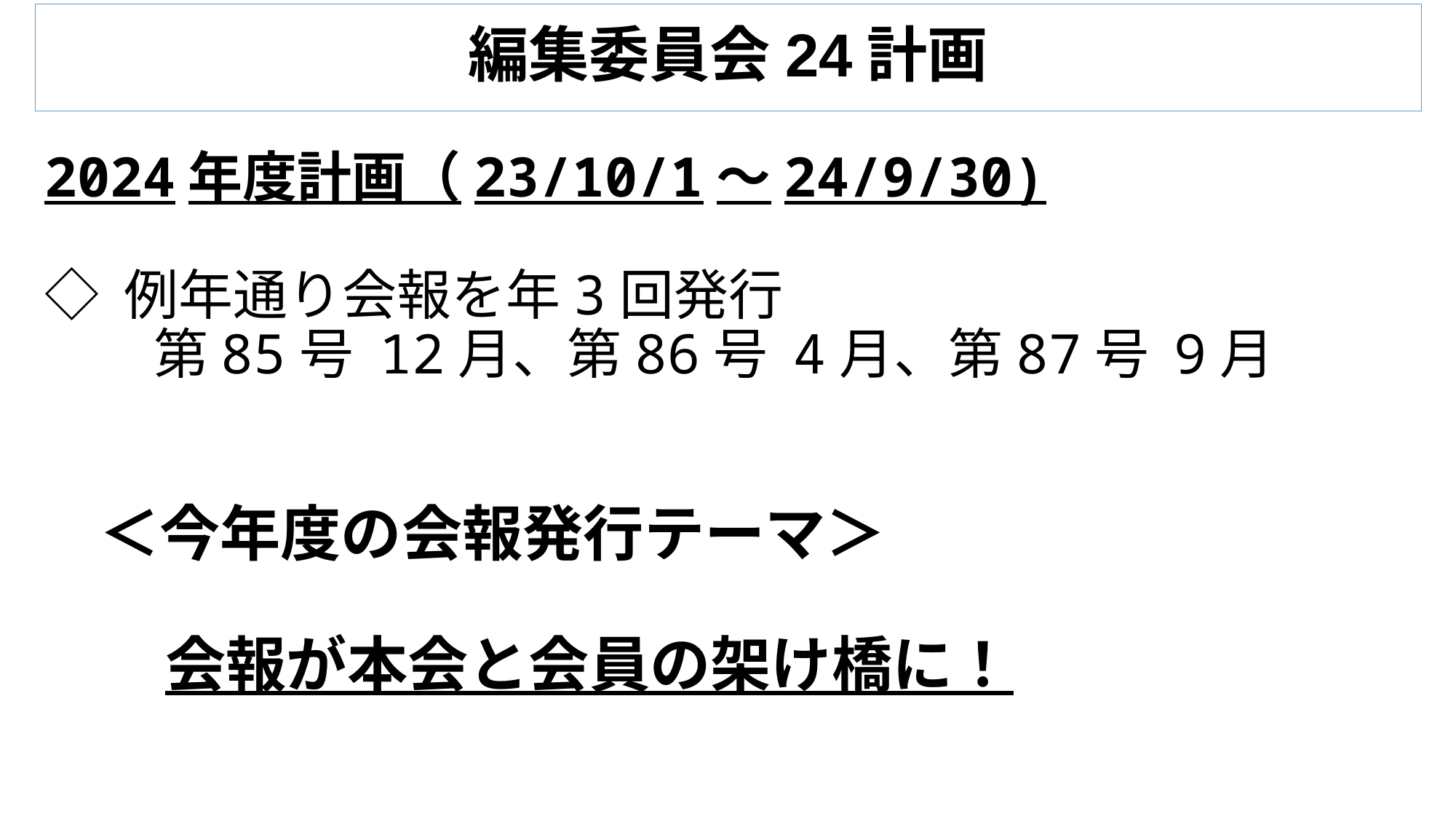

# 編集委員会24計画
2024年度計画（23/10/1～24/9/30)

◇ 例年通り会報を年3回発行
　　第85号 12月、第86号 4月、第87号 9月

　＜今年度の会報発行テーマ＞

　　会報が本会と会員の架け橋に！